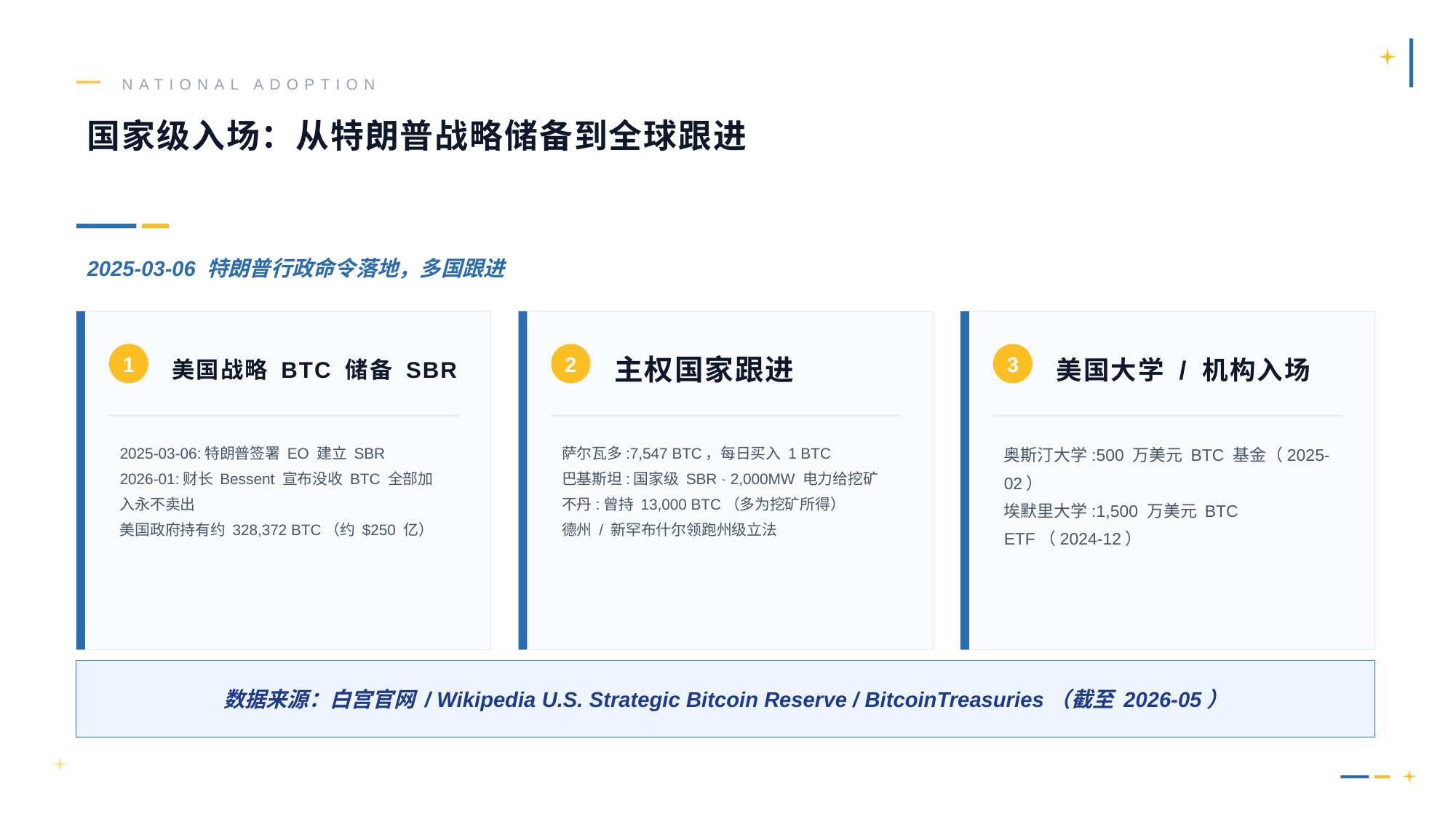

NATIONAL ADOPTION

国家级入场：从特朗普战略储备到全球跟进

2025-03-06 特朗普行政命令落地，多国跟进

美国战略 BTC 储备 SBR
主权国家跟进
美国大学 / 机构入场

1

2

3

2025-03-06:特朗普签署 EO 建立 SBR
2026-01:财长 Bessent 宣布没收 BTC 全部加入永不卖出
美国政府持有约 328,372 BTC（约 $250 亿）
萨尔瓦多:7,547 BTC，每日买入 1 BTC
巴基斯坦:国家级 SBR · 2,000MW 电力给挖矿
不丹:曾持 13,000 BTC（多为挖矿所得）
德州 / 新罕布什尔领跑州级立法
奥斯汀大学:500 万美元 BTC 基金（2025-02）
埃默里大学:1,500 万美元 BTC ETF（2024-12）

数据来源：白宫官网 / Wikipedia U.S. Strategic Bitcoin Reserve / BitcoinTreasuries（截至 2026-05）